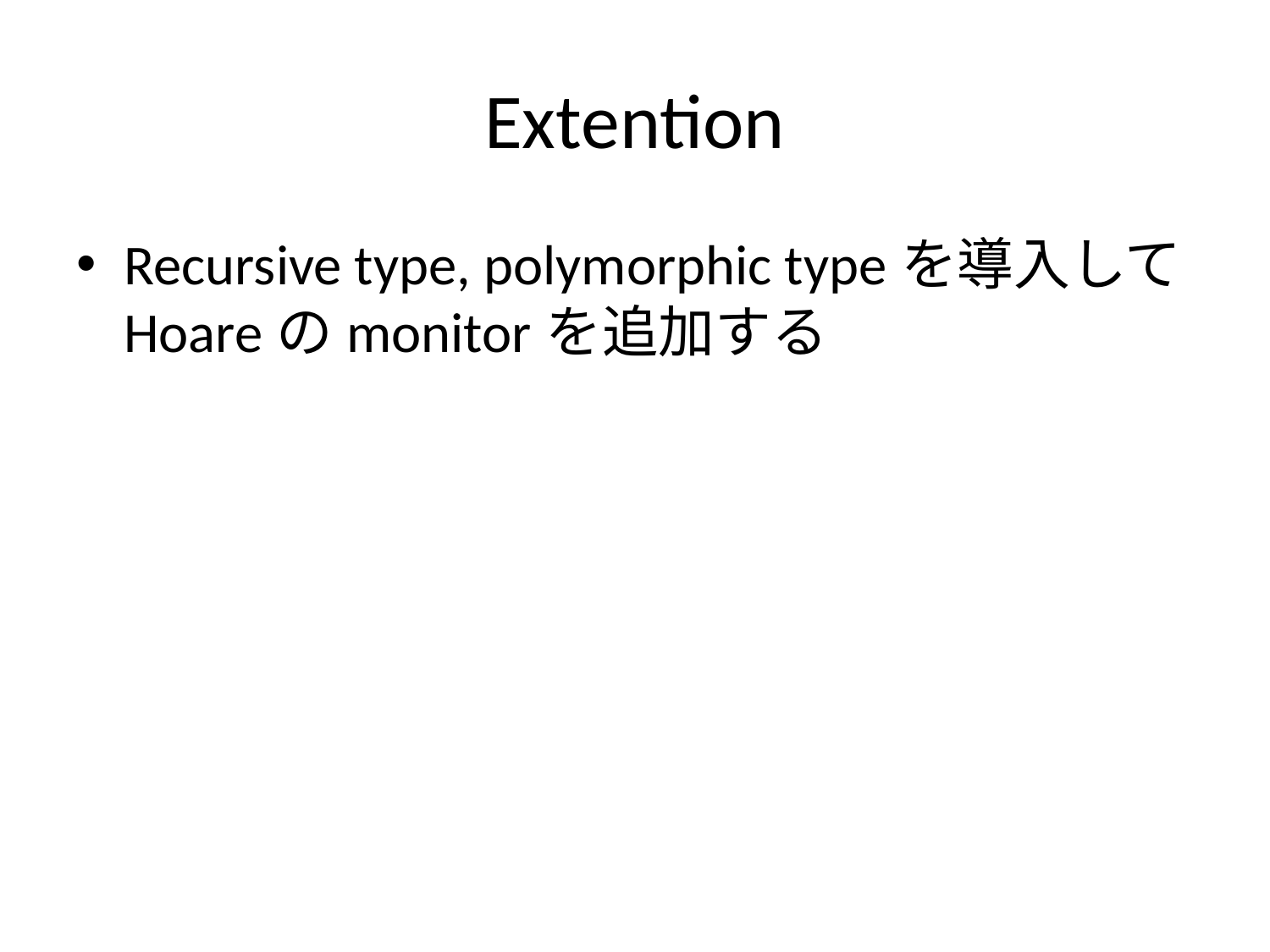

# Extention
Recursive type, polymorphic typeを導入して
Hoareのmonitorを追加する